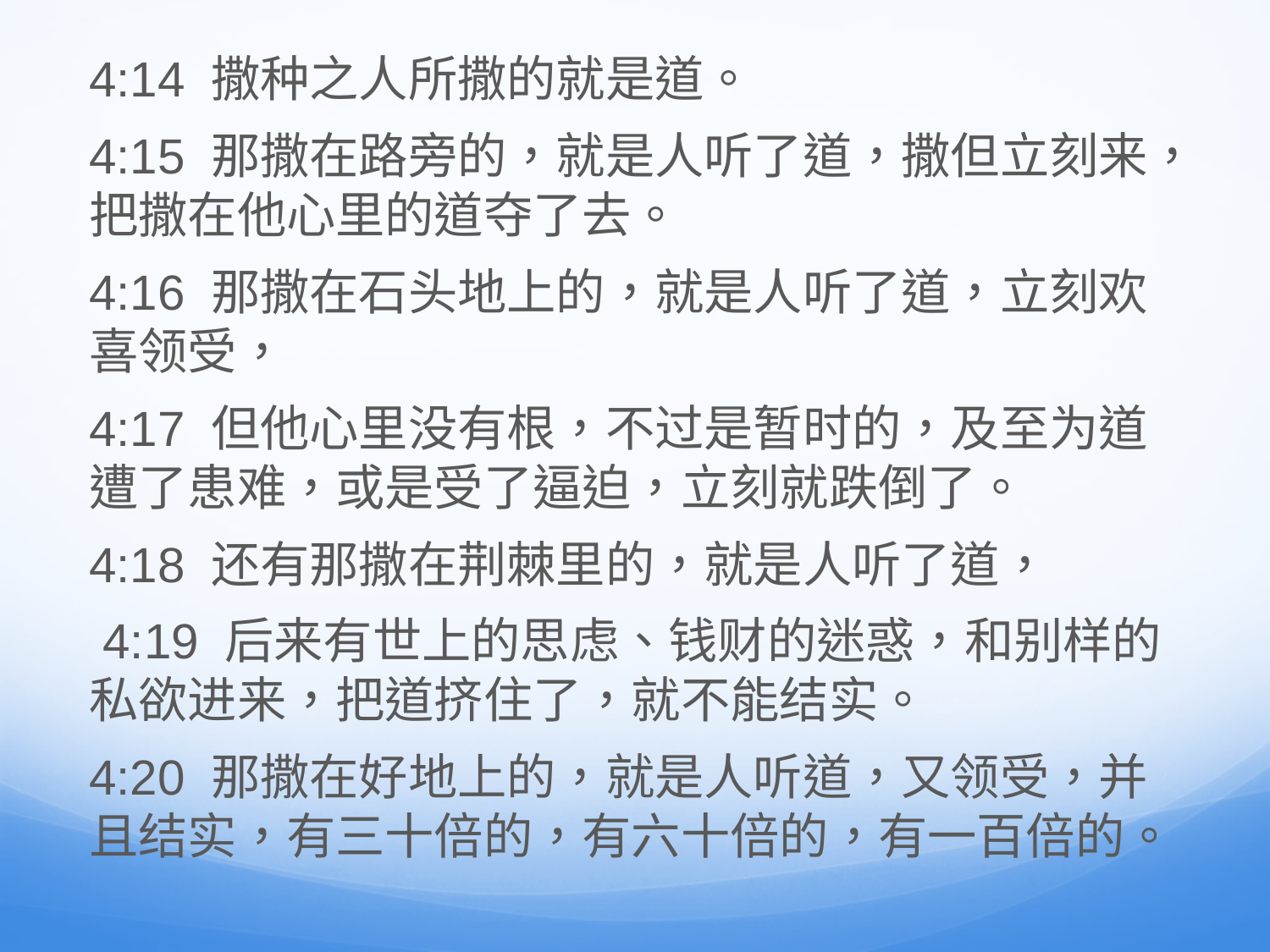

4:14 撒种之人所撒的就是道。
4:15 那撒在路旁的，就是人听了道，撒但立刻来，把撒在他心里的道夺了去。
4:16 那撒在石头地上的，就是人听了道，立刻欢喜领受，
4:17 但他心里没有根，不过是暂时的，及至为道遭了患难，或是受了逼迫，立刻就跌倒了。
4:18 还有那撒在荆棘里的，就是人听了道，
 4:19 后来有世上的思虑、钱财的迷惑，和别样的私欲进来，把道挤住了，就不能结实。
4:20 那撒在好地上的，就是人听道，又领受，并且结实，有三十倍的，有六十倍的，有一百倍的。